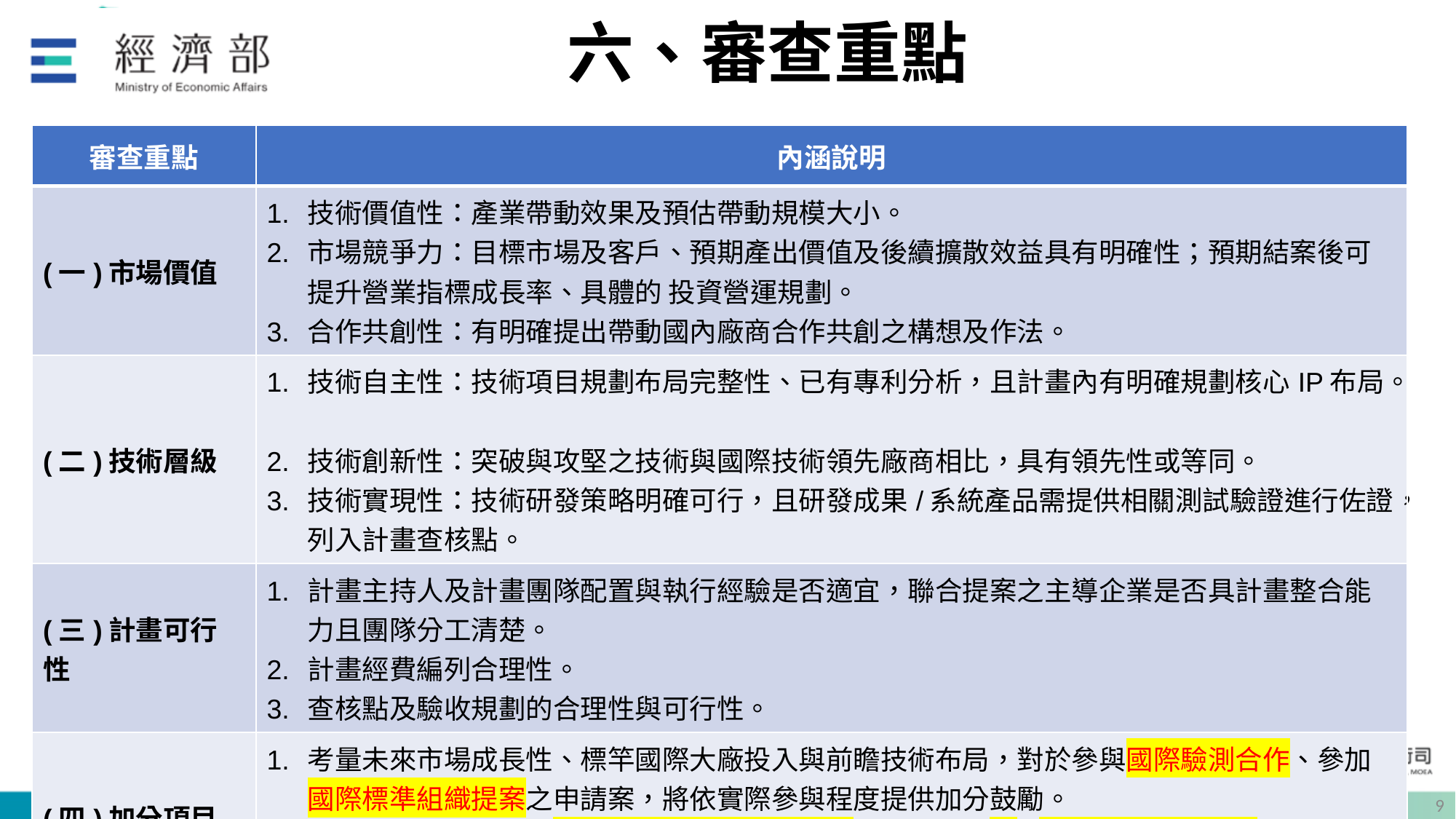

# 六、審查重點
| 審查重點 | 內涵說明 |
| --- | --- |
| (一)市場價值 | 技術價值性：產業帶動效果及預估帶動規模大小。 市場競爭力：目標市場及客戶、預期產出價值及後續擴散效益具有明確性；預期結案後可提升營業指標成長率、具體的 投資營運規劃。 合作共創性：有明確提出帶動國內廠商合作共創之構想及作法。 |
| (二)技術層級 | 技術自主性：技術項目規劃布局完整性、已有專利分析，且計畫內有明確規劃核心IP布局。 技術創新性：突破與攻堅之技術與國際技術領先廠商相比，具有領先性或等同。 技術實現性：技術研發策略明確可行，且研發成果/系統產品需提供相關測試驗證進行佐證，列入計畫查核點。 |
| (三)計畫可行性 | 計畫主持人及計畫團隊配置與執行經驗是否適宜，聯合提案之主導企業是否具計畫整合能力且團隊分工清楚。 計畫經費編列合理性。 查核點及驗收規劃的合理性與可行性。 |
| (四)加分項目 | 考量未來市場成長性、標竿國際大廠投入與前瞻技術布局，對於參與國際驗測合作、參加國際標準組織提案之申請案，將依實際參與程度提供加分鼓勵。 特別鼓勵申請案參與國內外實驗網建置與測試，及產業鏈上/下游廠商聯合申請，將依技術難度給予加分鼓勵。 |